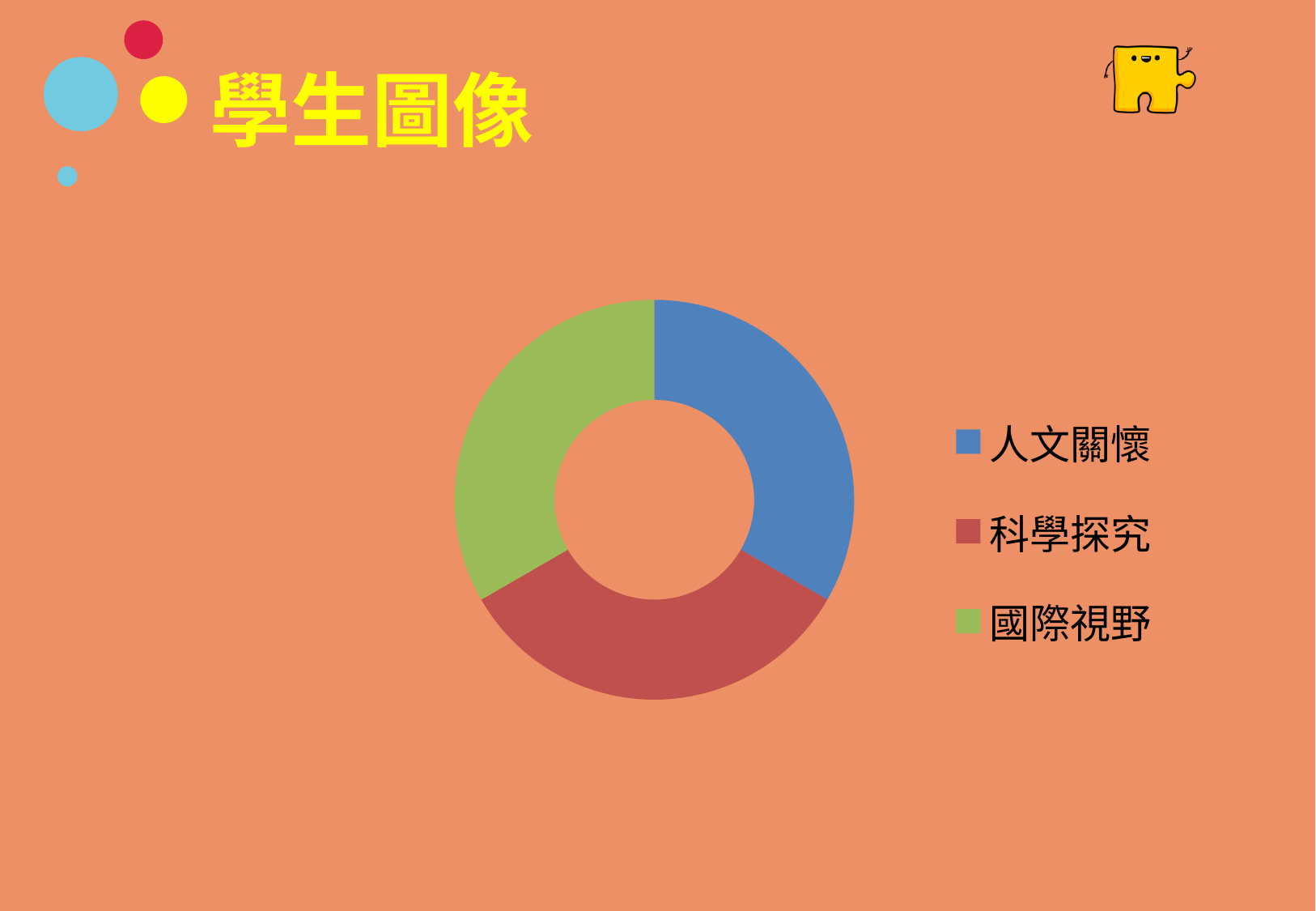

# 學生圖像

### Chart

| Category | 學生圖像 |
|---|---|
| 人文關懷 | 1.0 |
| 科學探究 | 1.0 |
| 國際視野 | 1.0 |